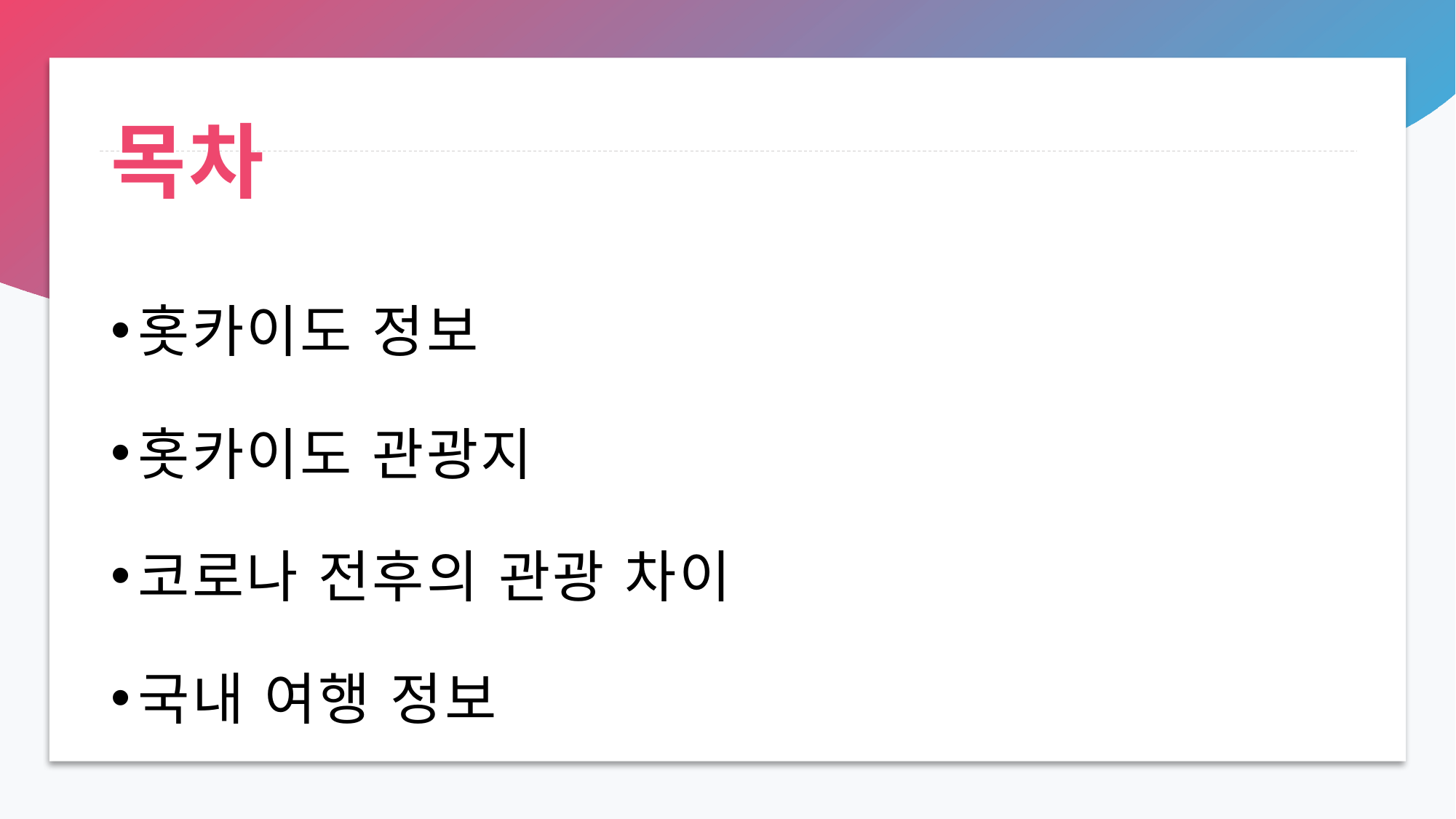

# 목차

홋카이도 정보
홋카이도 관광지
코로나 전후의 관광 차이
국내 여행 정보